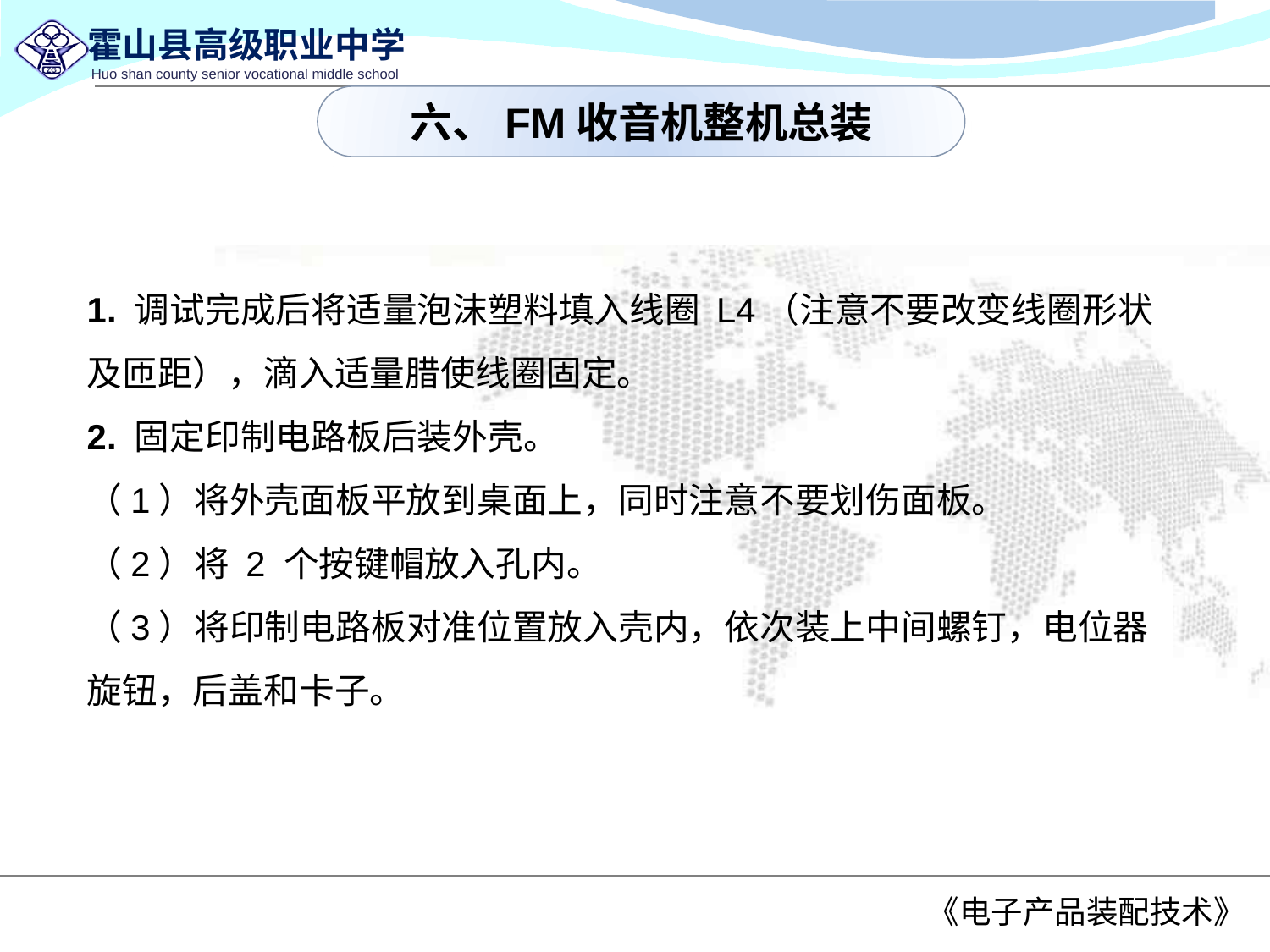

六、FM收音机整机总装
1. 调试完成后将适量泡沫塑料填入线圈 L4（注意不要改变线圈形状及匝距），滴入适量腊使线圈固定。
2. 固定印制电路板后装外壳。
（1）将外壳面板平放到桌面上，同时注意不要划伤面板。
（2）将 2 个按键帽放入孔内。
（3）将印制电路板对准位置放入壳内，依次装上中间螺钉，电位器旋钮，后盖和卡子。